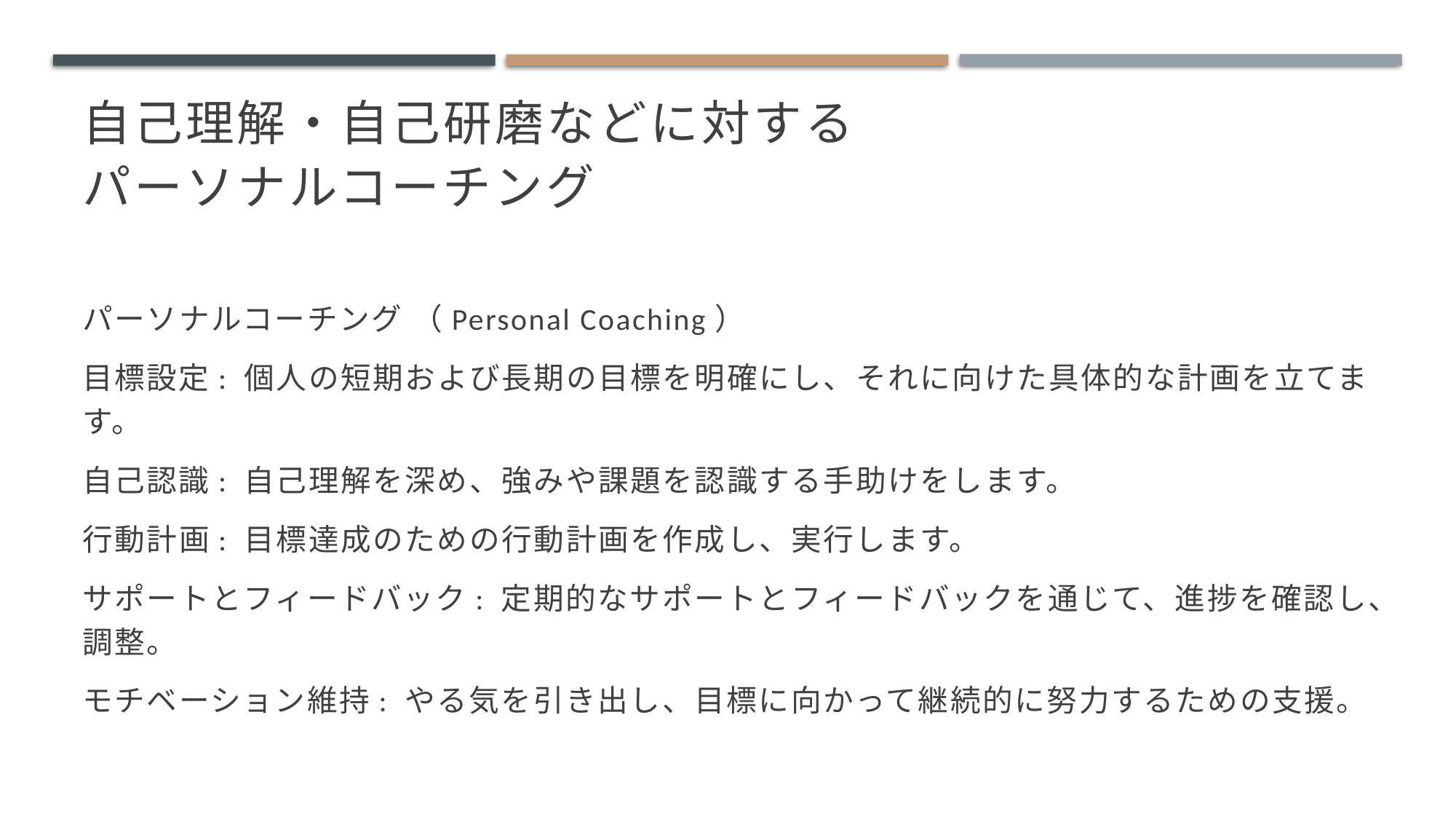

# 自己理解・自己研磨などに対する パーソナルコーチング
パーソナルコーチング （Personal Coaching）
目標設定: 個人の短期および長期の目標を明確にし、それに向けた具体的な計画を立てます。
自己認識: 自己理解を深め、強みや課題を認識する手助けをします。
行動計画: 目標達成のための行動計画を作成し、実行します。
サポートとフィードバック: 定期的なサポートとフィードバックを通じて、進捗を確認し、調整。
モチベーション維持: やる気を引き出し、目標に向かって継続的に努力するための支援。